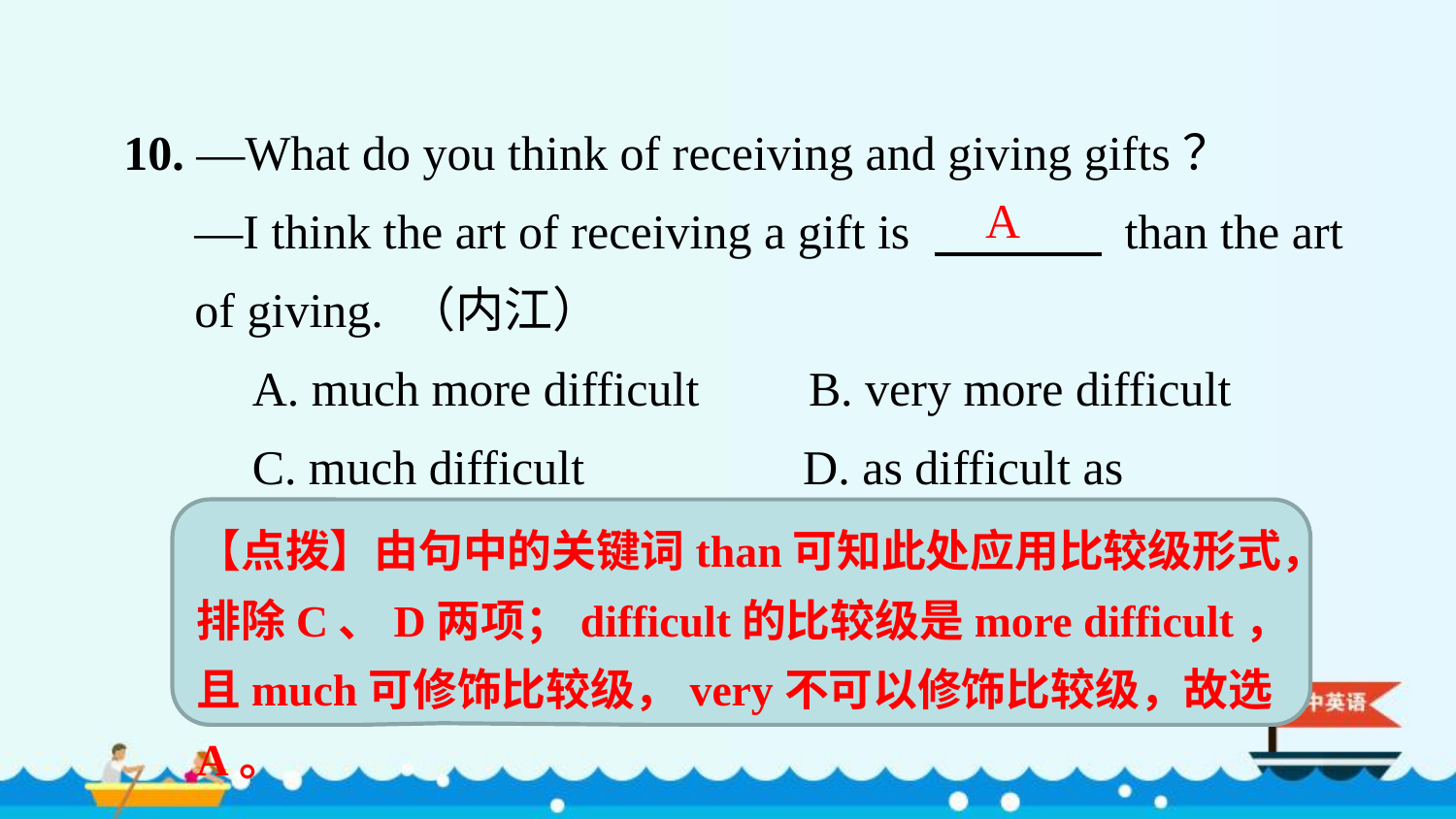

10. —What do you think of receiving and giving gifts？
—I think the art of receiving a gift is 　 　　  than the art of giving. （内江）
A. much more difficult         B. very more difficult
C. much difficult                  D. as difficult as
A

【点拨】由句中的关键词than可知此处应用比较级形式，排除C、D两项；difficult的比较级是more difficult，且much可修饰比较级，very不可以修饰比较级，故选A。